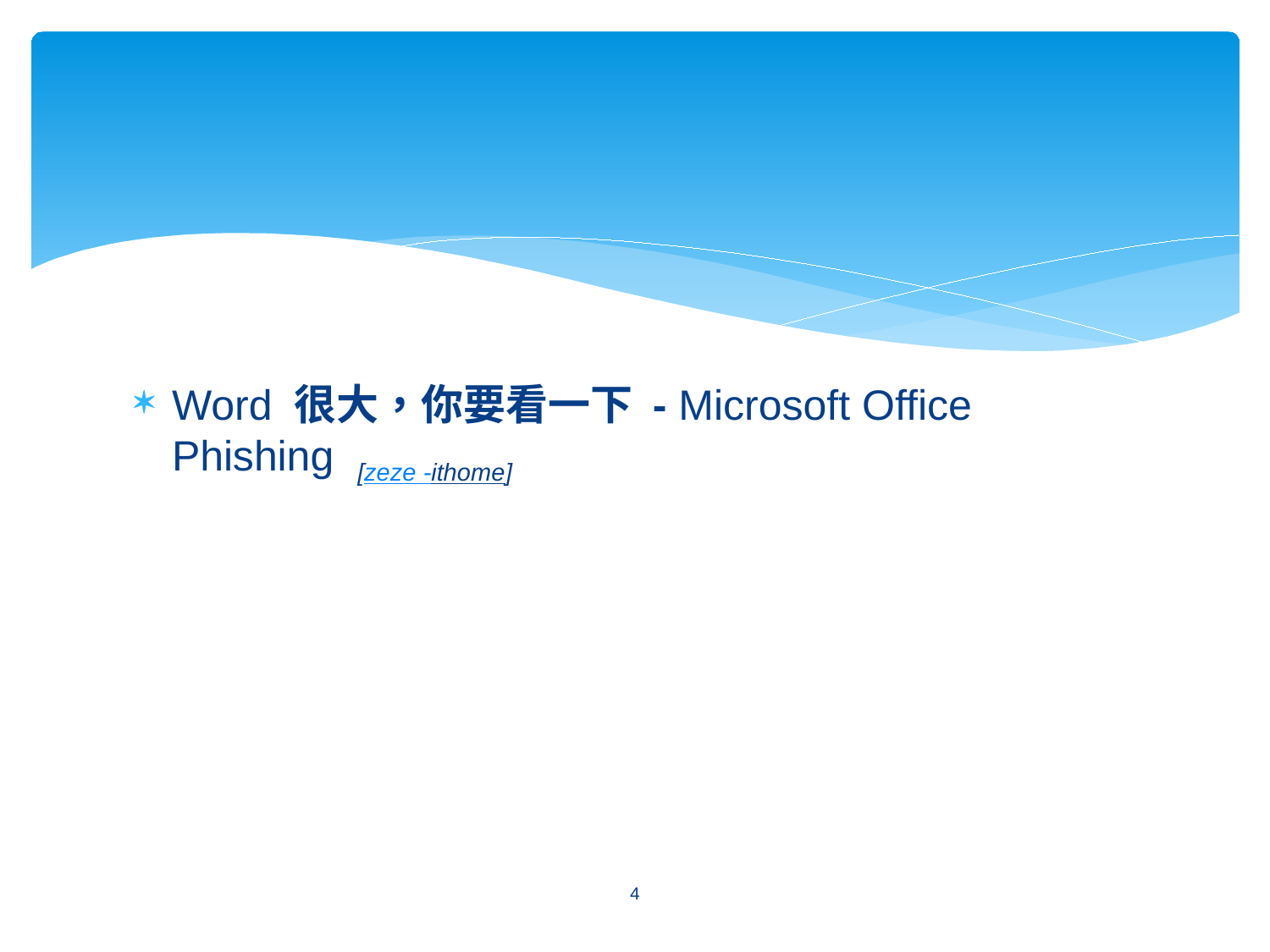

#
Word 很大，你要看一下 - Microsoft Office Phishing  [zeze -ithome]
4